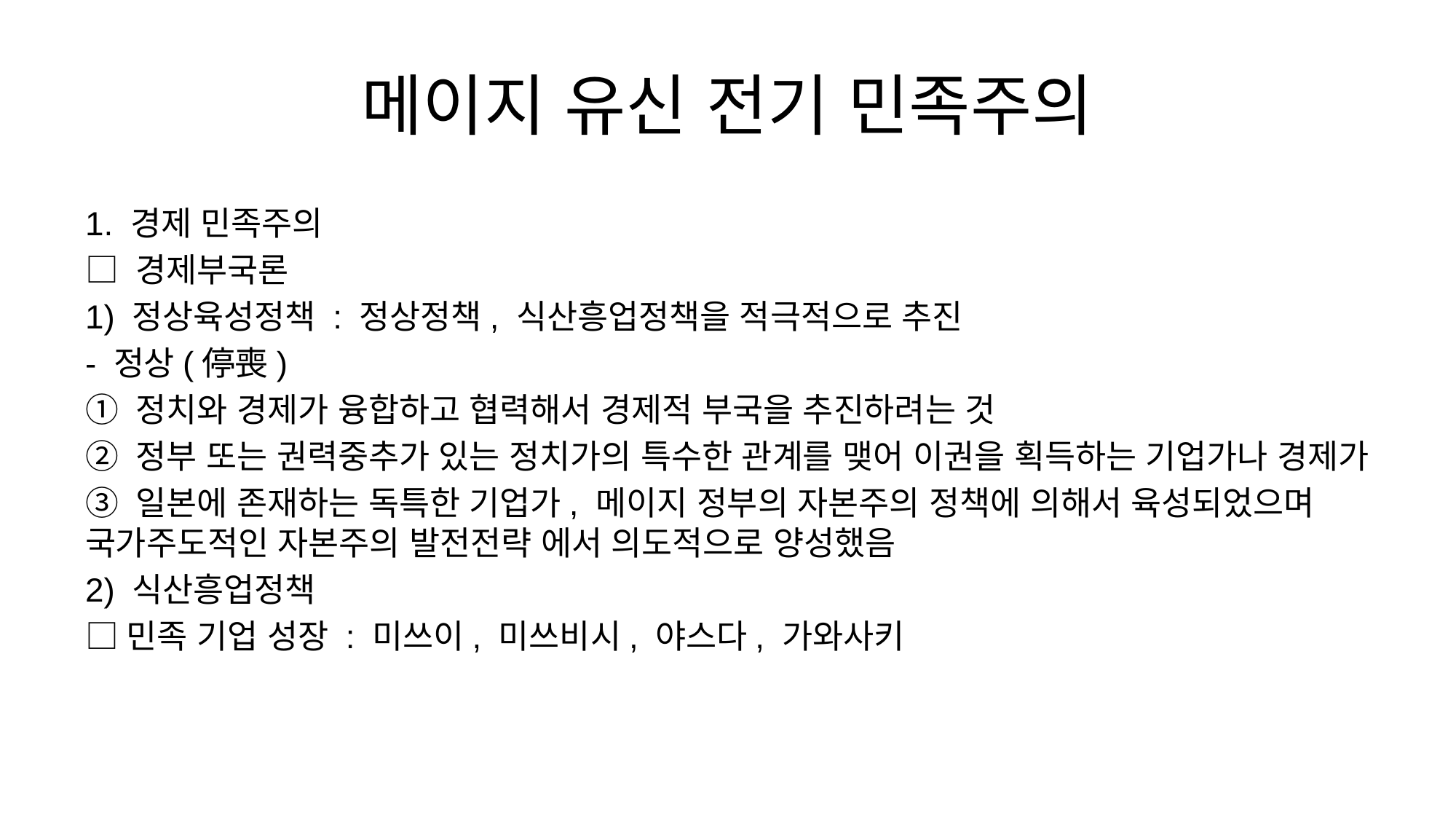

# 메이지 유신 전기 민족주의
1. 경제 민족주의
□ 경제부국론
1) 정상육성정책 : 정상정책, 식산흥업정책을 적극적으로 추진
- 정상(停喪)
① 정치와 경제가 융합하고 협력해서 경제적 부국을 추진하려는 것
② 정부 또는 권력중추가 있는 정치가의 특수한 관계를 맺어 이권을 획득하는 기업가나 경제가
③ 일본에 존재하는 독특한 기업가, 메이지 정부의 자본주의 정책에 의해서 육성되었으며 국가주도적인 자본주의 발전전략 에서 의도적으로 양성했음
2) 식산흥업정책
□민족 기업 성장 : 미쓰이, 미쓰비시, 야스다, 가와사키